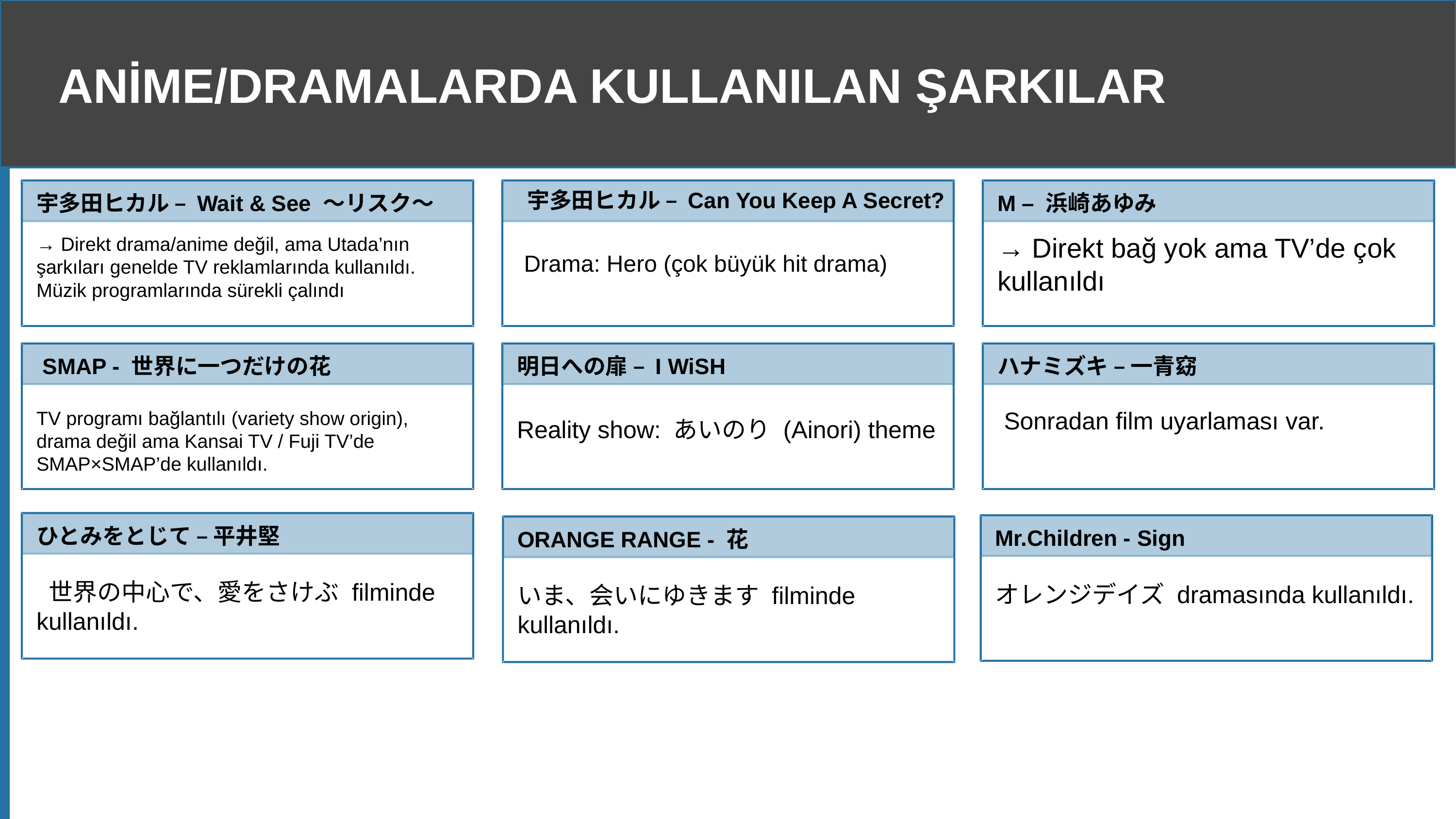

ANİME/DRAMALARDA KULLANILAN ŞARKILAR

 宇多田ヒカル – Can You Keep A Secret?

宇多田ヒカル – Wait & See ～リスク～

M – 浜崎あゆみ

→ Direkt bağ yok ama TV’de çok kullanıldı

→ Direkt drama/anime değil, ama Utada’nın şarkıları genelde TV reklamlarında kullanıldı. Müzik programlarında sürekli çalındı

 Drama: Hero (çok büyük hit drama)

 SMAP - 世界に一つだけの花

明日への扉 – I WiSH

ハナミズキ – 一青窈

 Sonradan film uyarlaması var.

TV programı bağlantılı (variety show origin), drama değil ama Kansai TV / Fuji TV’de SMAP×SMAP’de kullanıldı.

Reality show: あいのり (Ainori) theme

ひとみをとじて – 平井堅

Mr.Children - Sign

ORANGE RANGE - 花

 世界の中心で、愛をさけぶ filminde kullanıldı.

オレンジデイズ dramasında kullanıldı.

いま、会いにゆきます filminde kullanıldı.